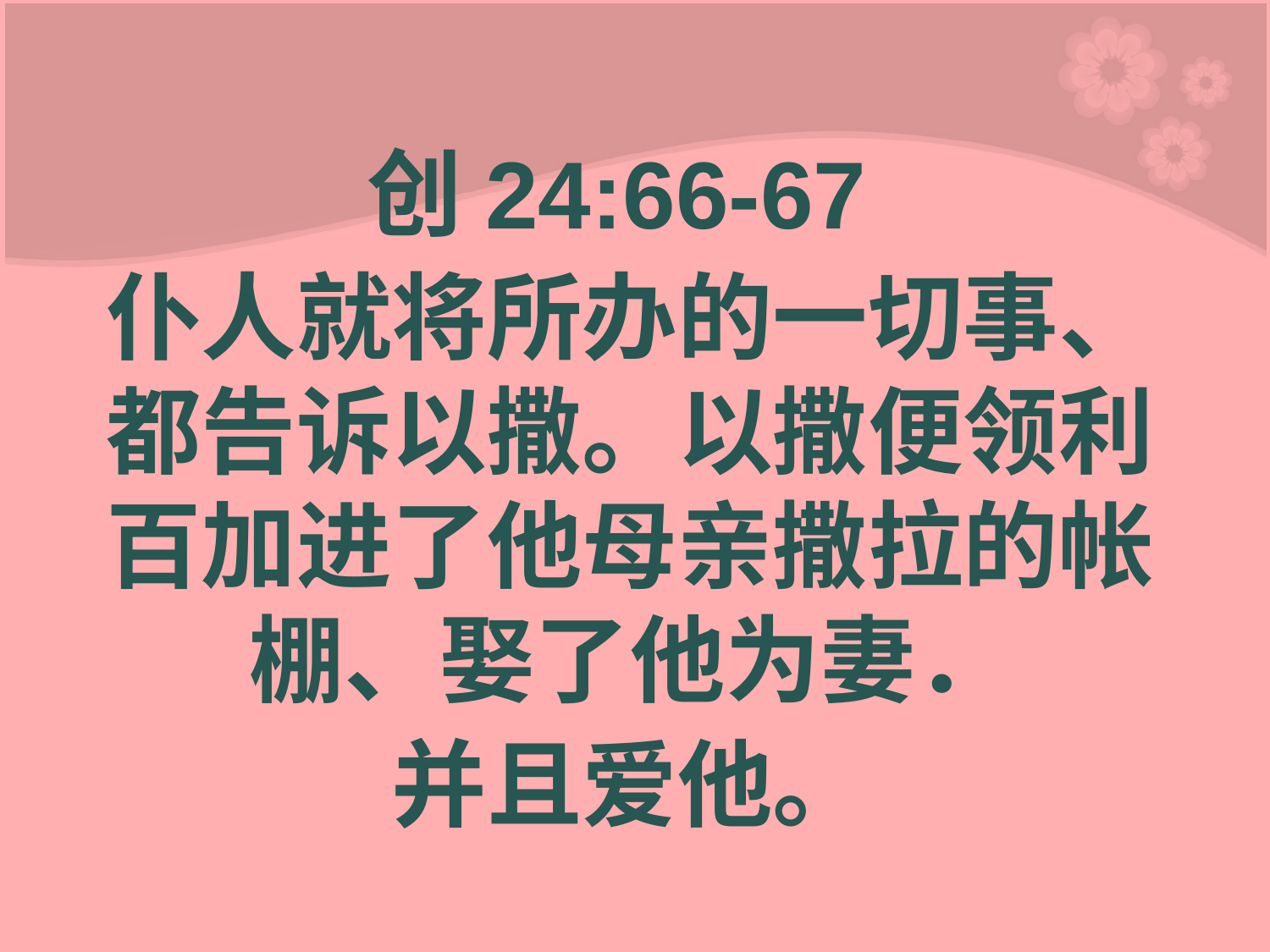

创24:66-67
仆人就将所办的一切事、都告诉以撒。以撒便领利百加进了他母亲撒拉的帐棚、娶了他为妻．
并且爱他。